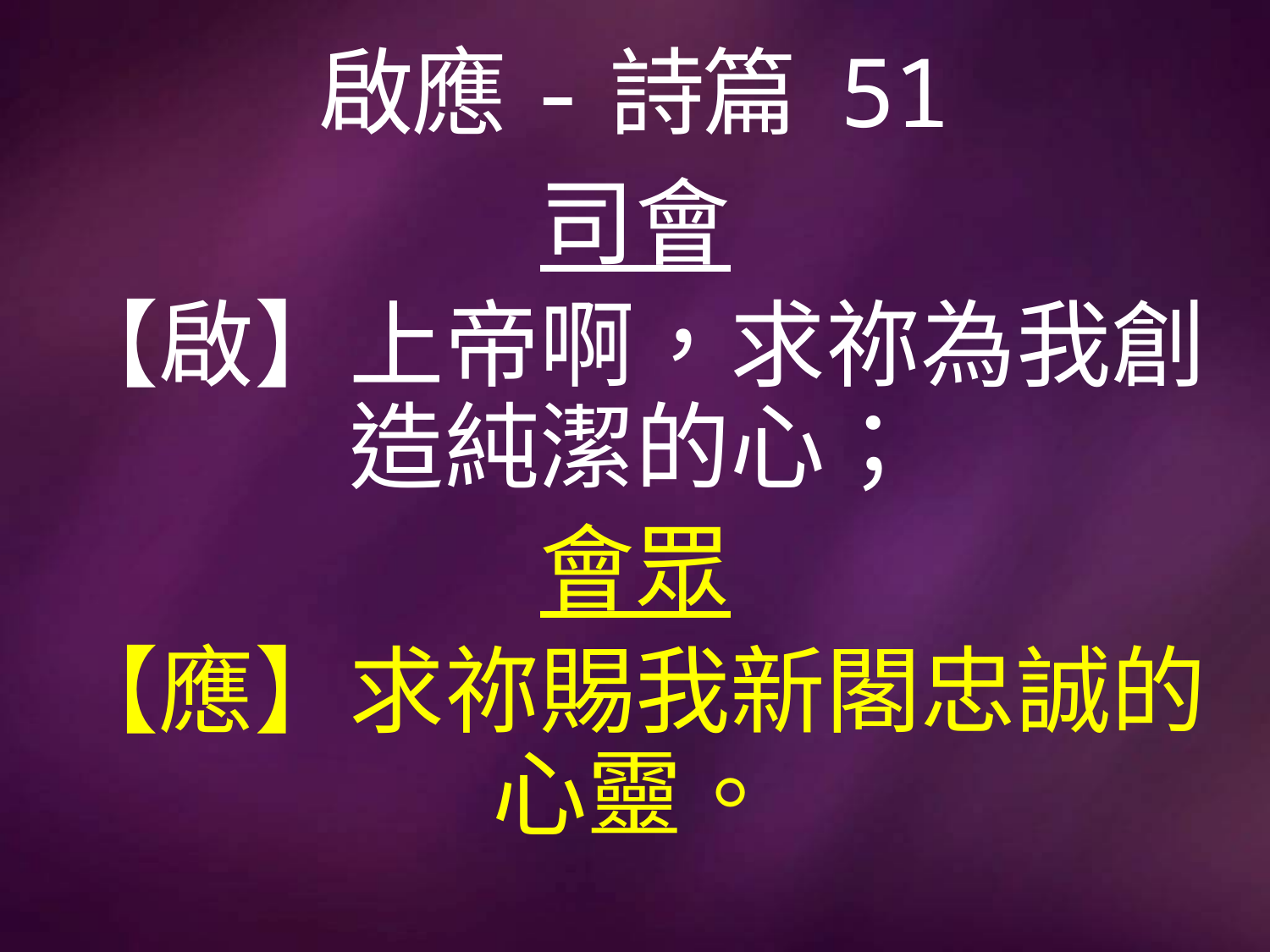

# 啟應-詩篇 51
司會
【啟】上帝啊，求祢為我創造純潔的心；
會眾
【應】求祢賜我新閣忠誠的心靈。